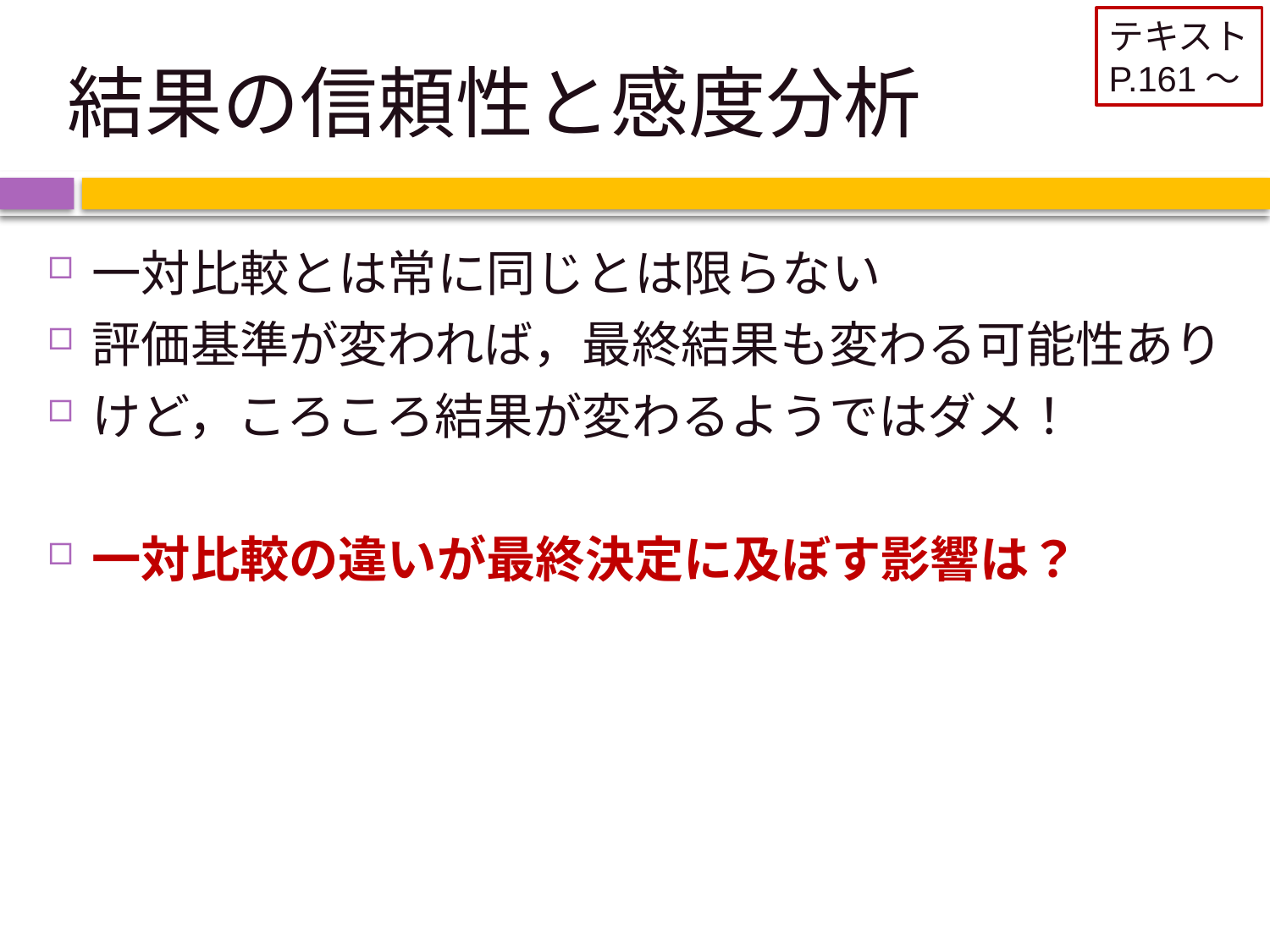

テキスト
P.161～
# 結果の信頼性と感度分析
一対比較とは常に同じとは限らない
評価基準が変われば，最終結果も変わる可能性あり
けど，ころころ結果が変わるようではダメ！

一対比較の違いが最終決定に及ぼす影響は？